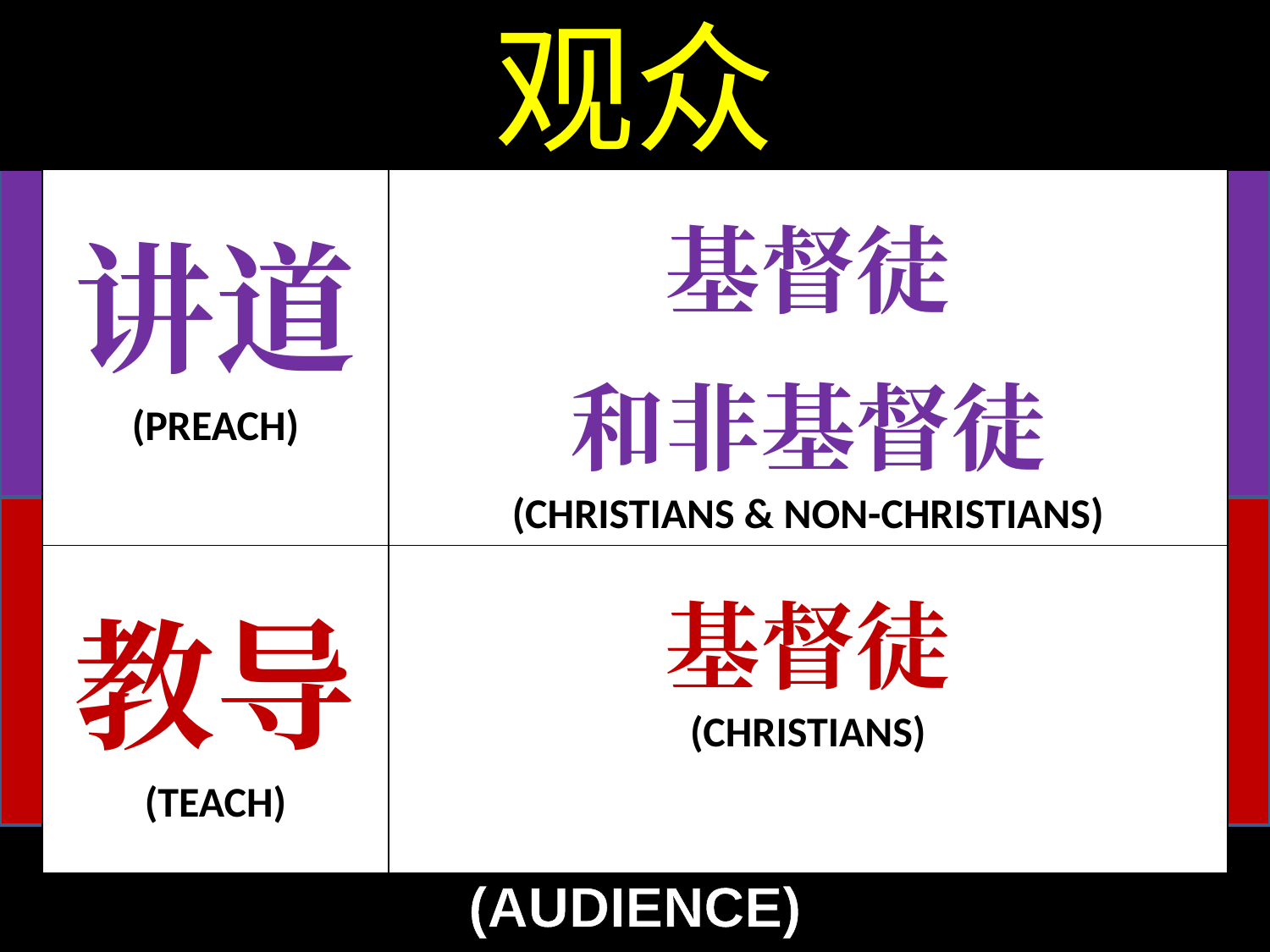

观众

| 讲道 (PREACH) | 基督徒 和非基督徒 (CHRISTIANS & NON-CHRISTIANS) |
| --- | --- |
| 教导 (TEACH) | 基督徒 (CHRISTIANS) |

(AUDIENCE)